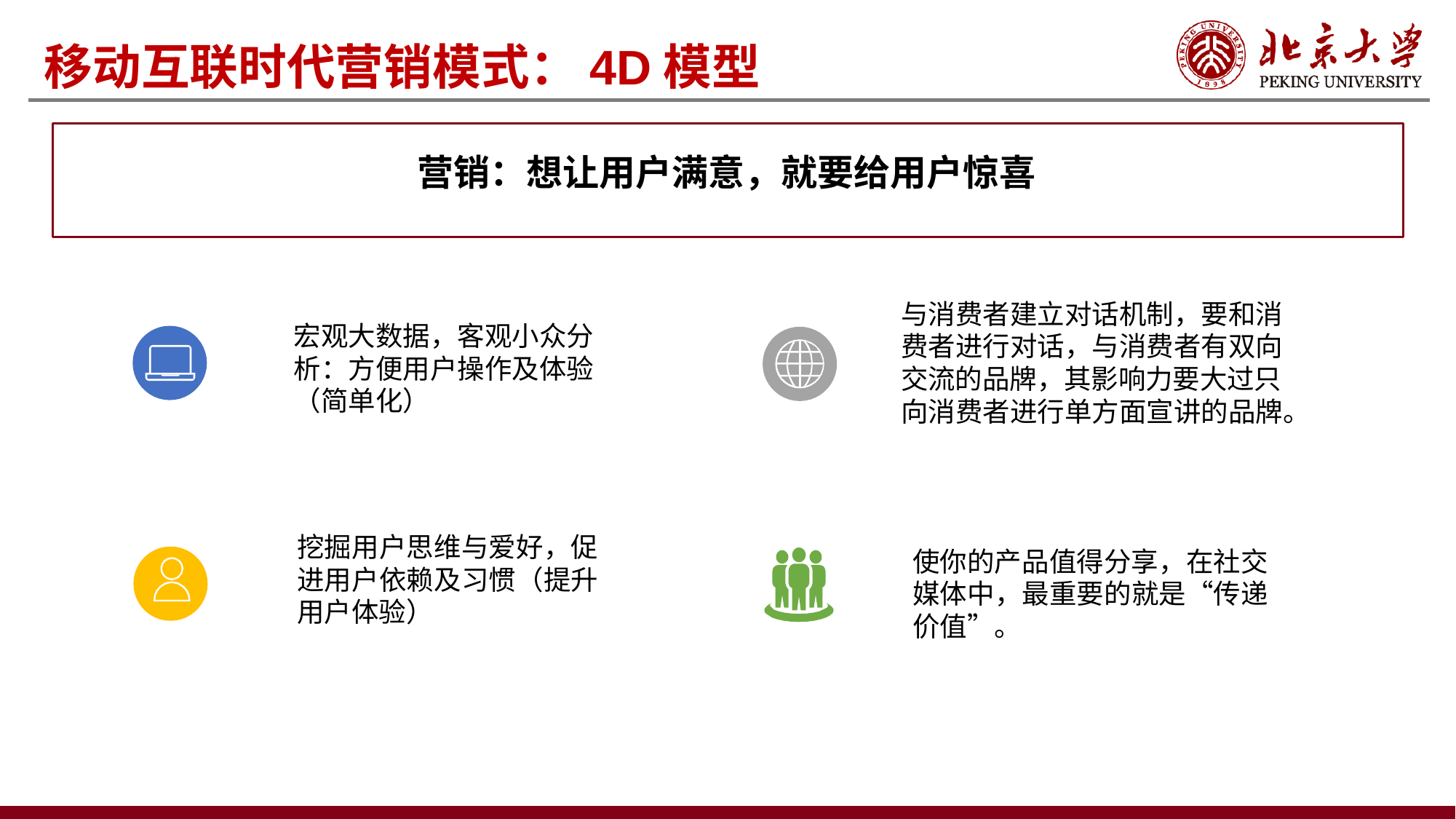

# 移动互联时代营销模式：4D模型
营销：想让用户满意，就要给用户惊喜

与消费者建立对话机制，要和消 费者进行对话，与消费者有双向 交流的品牌，其影响力要大过只 向消费者进行单方面宣讲的品牌。
宏观大数据，客观小众分 析：方便用户操作及体验
（简单化）

挖掘用户思维与爱好，促 进用户依赖及习惯（提升 用户体验）
使你的产品值得分享，在社交 媒体中，最重要的就是“传递 价值”。